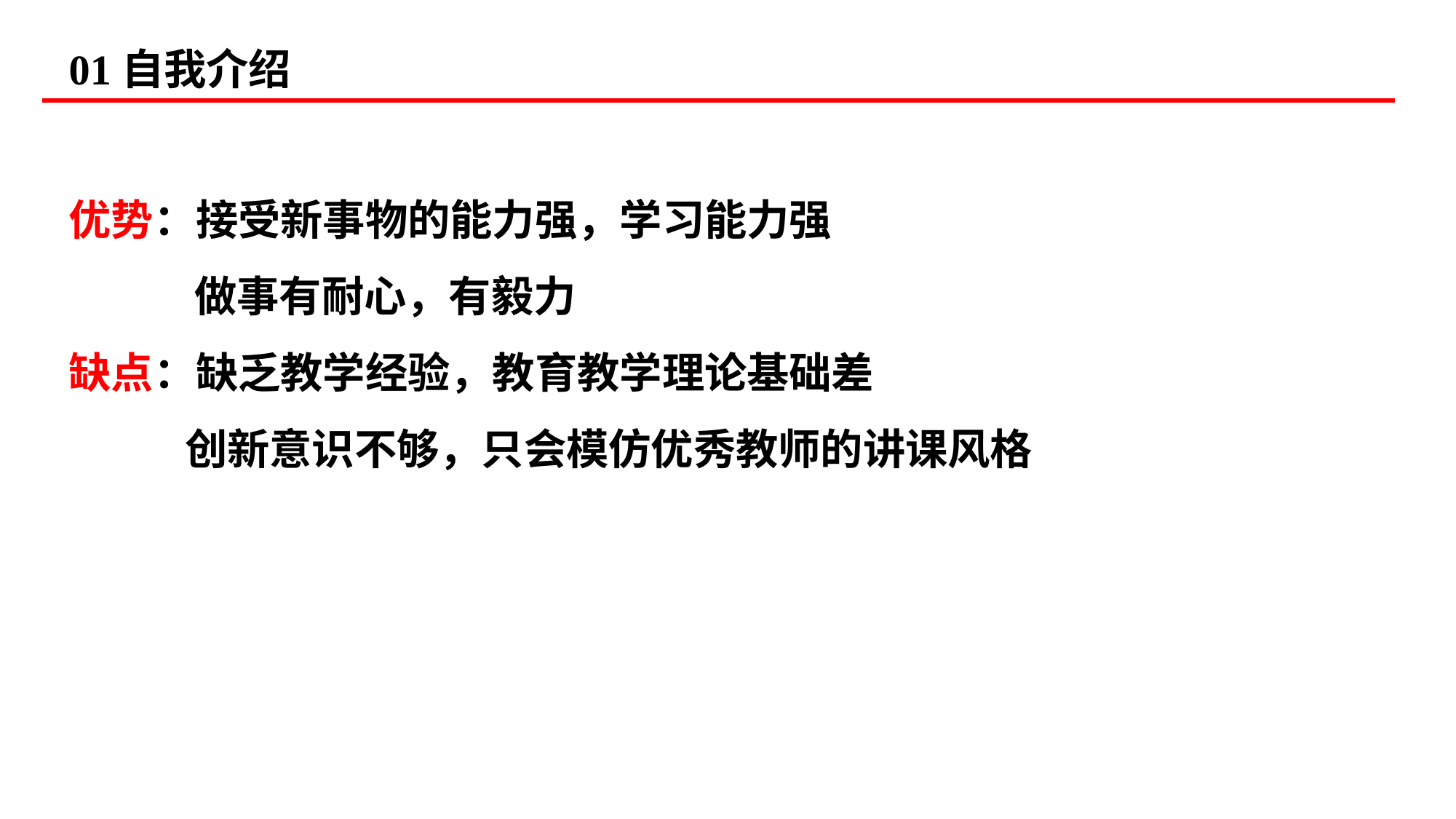

01自我介绍
优势：接受新事物的能力强，学习能力强
            做事有耐心，有毅力
缺点：缺乏教学经验，教育教学理论基础差
           创新意识不够，只会模仿优秀教师的讲课风格